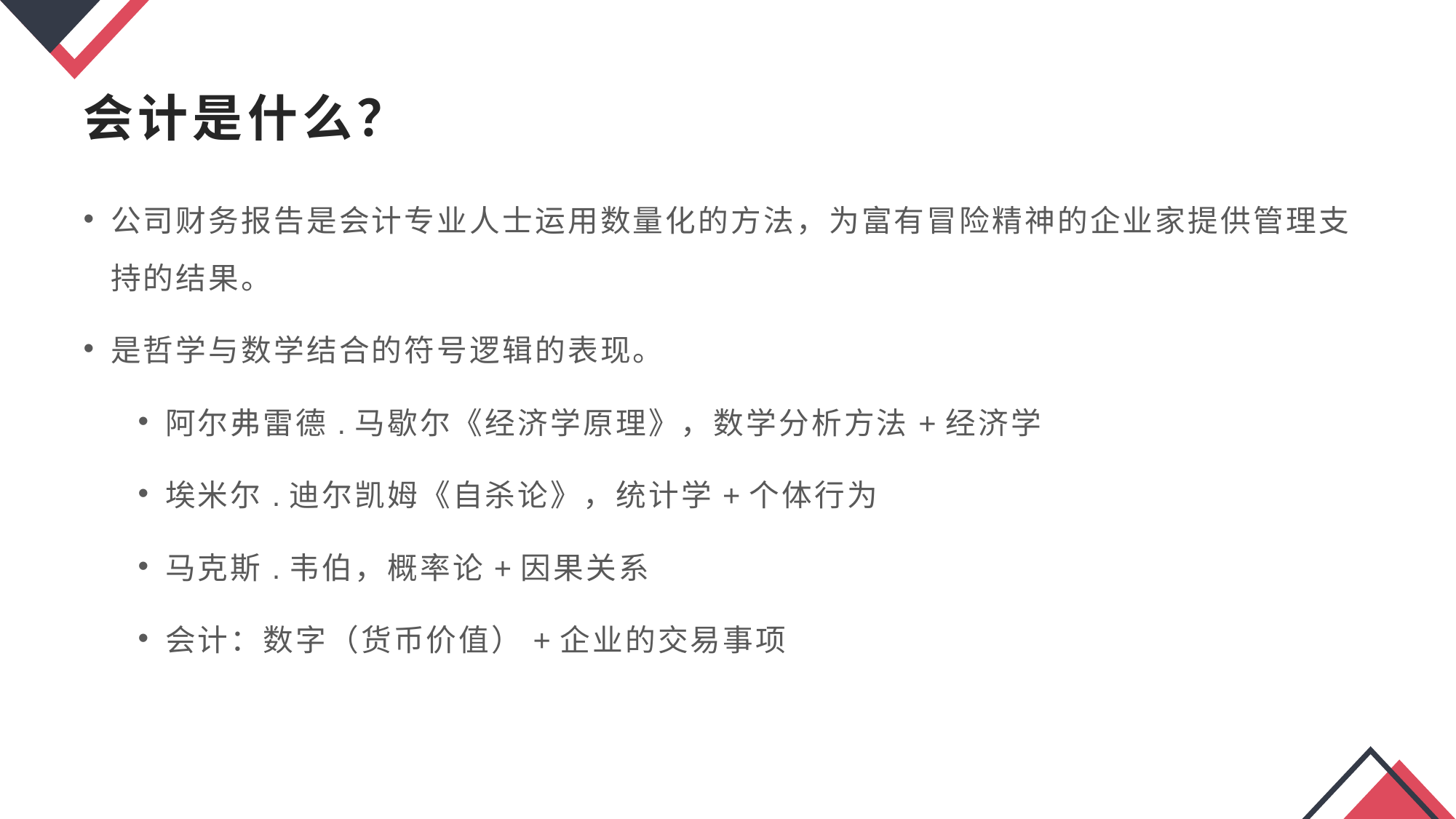

会计是什么？
公司财务报告是会计专业人士运用数量化的方法，为富有冒险精神的企业家提供管理支持的结果。
是哲学与数学结合的符号逻辑的表现。
阿尔弗雷德.马歇尔《经济学原理》，数学分析方法+经济学
埃米尔.迪尔凯姆《自杀论》，统计学+个体行为
马克斯.韦伯，概率论+因果关系
会计：数字（货币价值）+企业的交易事项